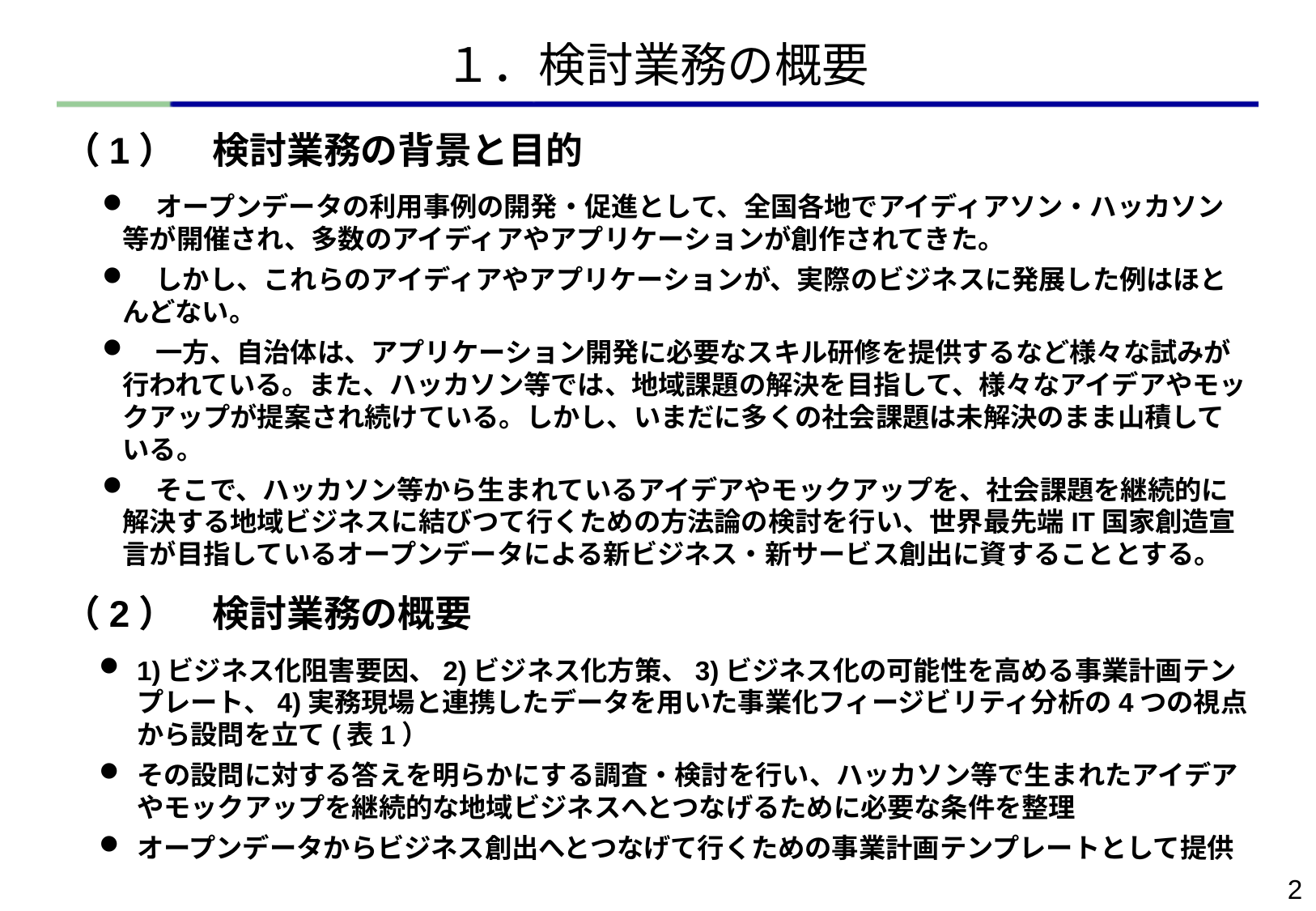

# １．検討業務の概要
（1）　検討業務の背景と目的
　オープンデータの利用事例の開発・促進として、全国各地でアイディアソン・ハッカソン等が開催され、多数のアイディアやアプリケーションが創作されてきた。
　しかし、これらのアイディアやアプリケーションが、実際のビジネスに発展した例はほとんどない。
　一方、自治体は、アプリケーション開発に必要なスキル研修を提供するなど様々な試みが行われている。また、ハッカソン等では、地域課題の解決を目指して、様々なアイデアやモックアップが提案され続けている。しかし、いまだに多くの社会課題は未解決のまま山積している。
　そこで、ハッカソン等から生まれているアイデアやモックアップを、社会課題を継続的に解決する地域ビジネスに結びつて行くための方法論の検討を行い、世界最先端IT国家創造宣言が目指しているオープンデータによる新ビジネス・新サービス創出に資することとする。
（2）　検討業務の概要
1)ビジネス化阻害要因、2)ビジネス化方策、3)ビジネス化の可能性を高める事業計画テンプレート、4)実務現場と連携したデータを用いた事業化フィージビリティ分析の4つの視点から設問を立て(表1）
その設問に対する答えを明らかにする調査・検討を行い、ハッカソン等で生まれたアイデアやモックアップを継続的な地域ビジネスへとつなげるために必要な条件を整理
オープンデータからビジネス創出へとつなげて行くための事業計画テンプレートとして提供